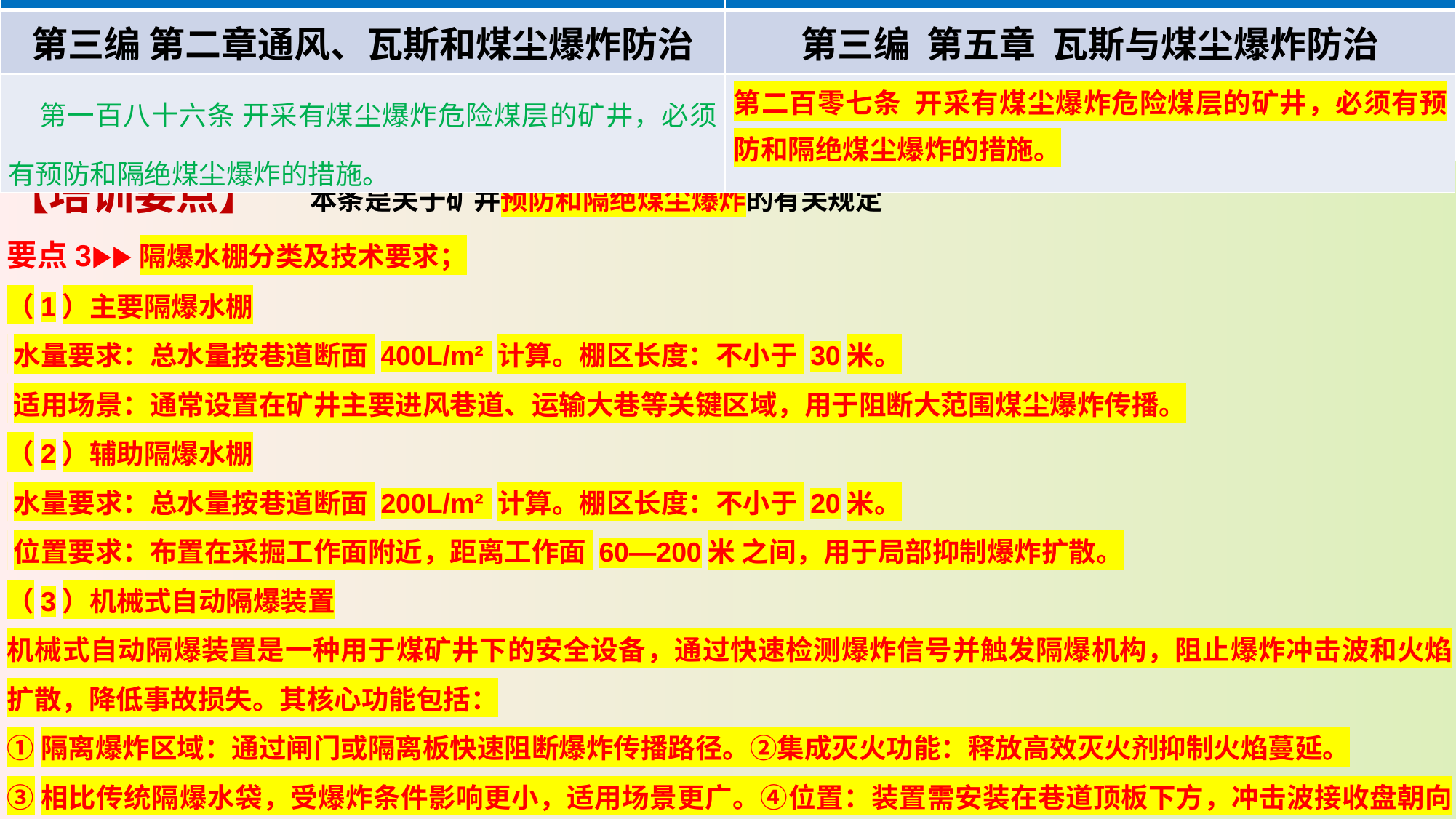

| 《煤矿安全规程》（2022版） | 《煤矿安全规程》（2025版） |
| --- | --- |
| 第三编 第二章通风、瓦斯和煤尘爆炸防治 | 第三编 第五章 瓦斯与煤尘爆炸防治 |
| 第一百八十六条 开采有煤尘爆炸危险煤层的矿井，必须有预防和隔绝煤尘爆炸的措施。 | 第二百零七条 开采有煤尘爆炸危险煤层的矿井，必须有预防和隔绝煤尘爆炸的措施。 |
【培训要点】      本条是关于矿井预防和隔绝煤尘爆炸的有关规定
要点3▶▶隔爆水棚分类及技术要求；
（1）主要隔爆水棚‌
‌水量要求‌：总水量按巷道断面 ‌400L/m²‌ 计算。‌棚区长度‌：不小于 ‌30米。
‌适用场景‌：通常设置在矿井主要进风巷道、运输大巷等关键区域，用于阻断大范围煤尘爆炸传播。
（2）辅助隔爆水棚‌
‌水量要求‌：总水量按巷道断面 ‌200L/m²‌ 计算。‌棚区长度‌：不小于 ‌20米‌‌。
‌位置要求‌：布置在采掘工作面附近，距离工作面 ‌60—200米‌ 之间，用于局部抑制爆炸扩散。
（3）机械式自动隔爆装置‌
机械式自动隔爆装置是一种用于煤矿井下的安全设备，通过快速检测爆炸信号并触发隔爆机构，阻止爆炸冲击波和火焰扩散，降低事故损失。其核心功能包括：
①‌隔离爆炸区域‌：通过闸门或隔离板快速阻断爆炸传播路径。②‌集成灭火功能‌：释放高效灭火剂抑制火焰蔓延。
③相比传统隔爆水袋，受爆炸条件影响更小，适用场景更广。④‌位置‌：装置需安装在巷道顶板下方，冲击波接收盘朝向爆炸扩散方向。
‌间距‌：沿巷道间隔不超过300米，首尾装置距离衔接巷道至少30米。
爆炸方向不确定时，需成对安装反向装置（间隔≤300米）或同向装置（间隔≤150米）。